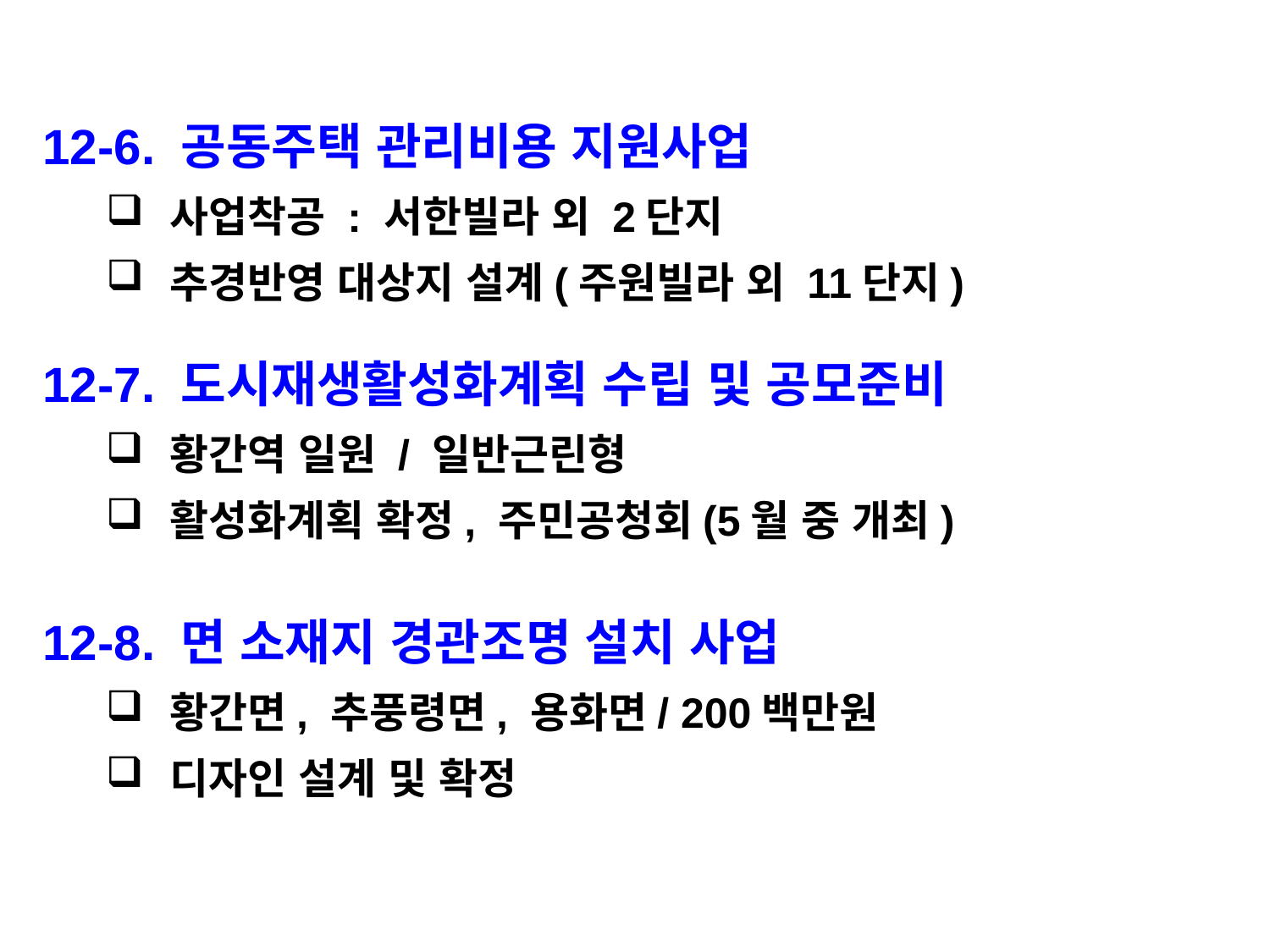

12-6. 공동주택 관리비용 지원사업
사업착공 : 서한빌라 외 2단지
추경반영 대상지 설계(주원빌라 외 11단지)
12-7. 도시재생활성화계획 수립 및 공모준비
황간역 일원 / 일반근린형
활성화계획 확정, 주민공청회(5월 중 개최)
12-8. 면 소재지 경관조명 설치 사업
황간면, 추풍령면, 용화면/ 200백만원
디자인 설계 및 확정